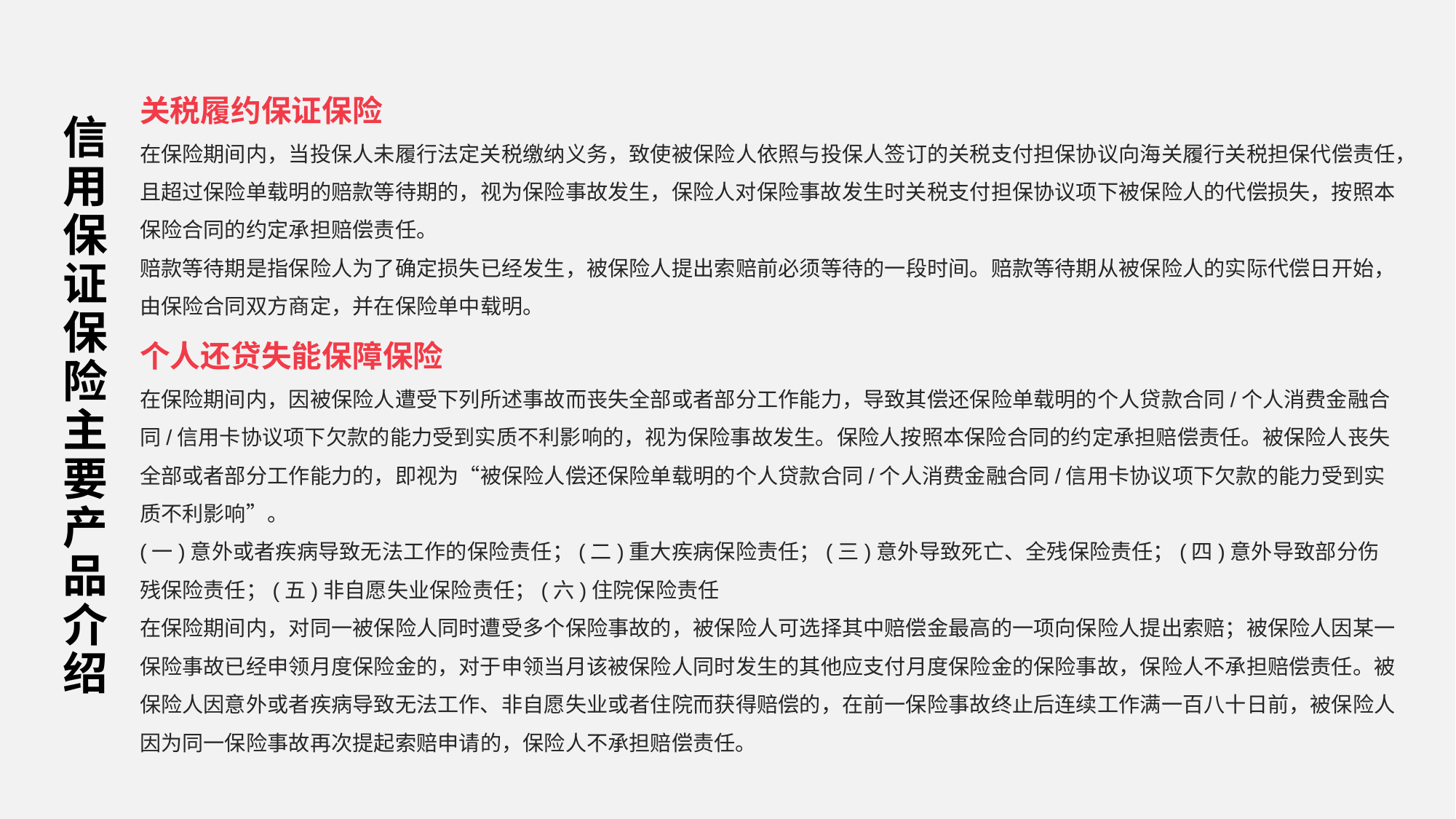

关税履约保证保险
在保险期间内，当投保人未履行法定关税缴纳义务，致使被保险人依照与投保人签订的关税支付担保协议向海关履行关税担保代偿责任，且超过保险单载明的赔款等待期的，视为保险事故发生，保险人对保险事故发生时关税支付担保协议项下被保险人的代偿损失，按照本保险合同的约定承担赔偿责任。
赔款等待期是指保险人为了确定损失已经发生，被保险人提出索赔前必须等待的一段时间。赔款等待期从被保险人的实际代偿日开始，由保险合同双方商定，并在保险单中载明。
个人还贷失能保障保险
在保险期间内，因被保险人遭受下列所述事故而丧失全部或者部分工作能力，导致其偿还保险单载明的个人贷款合同/个人消费金融合同/信用卡协议项下欠款的能力受到实质不利影响的，视为保险事故发生。保险人按照本保险合同的约定承担赔偿责任。被保险人丧失全部或者部分工作能力的，即视为“被保险人偿还保险单载明的个人贷款合同/个人消费金融合同/信用卡协议项下欠款的能力受到实质不利影响”。
(一)意外或者疾病导致无法工作的保险责任；(二)重大疾病保险责任；(三)意外导致死亡、全残保险责任；(四)意外导致部分伤残保险责任；(五)非自愿失业保险责任；(六)住院保险责任
在保险期间内，对同一被保险人同时遭受多个保险事故的，被保险人可选择其中赔偿金最高的一项向保险人提出索赔；被保险人因某一保险事故已经申领月度保险金的，对于申领当月该被保险人同时发生的其他应支付月度保险金的保险事故，保险人不承担赔偿责任。被保险人因意外或者疾病导致无法工作、非自愿失业或者住院而获得赔偿的，在前一保险事故终止后连续工作满一百八十日前，被保险人因为同一保险事故再次提起索赔申请的，保险人不承担赔偿责任。

# 信用保证保险主要产品介绍